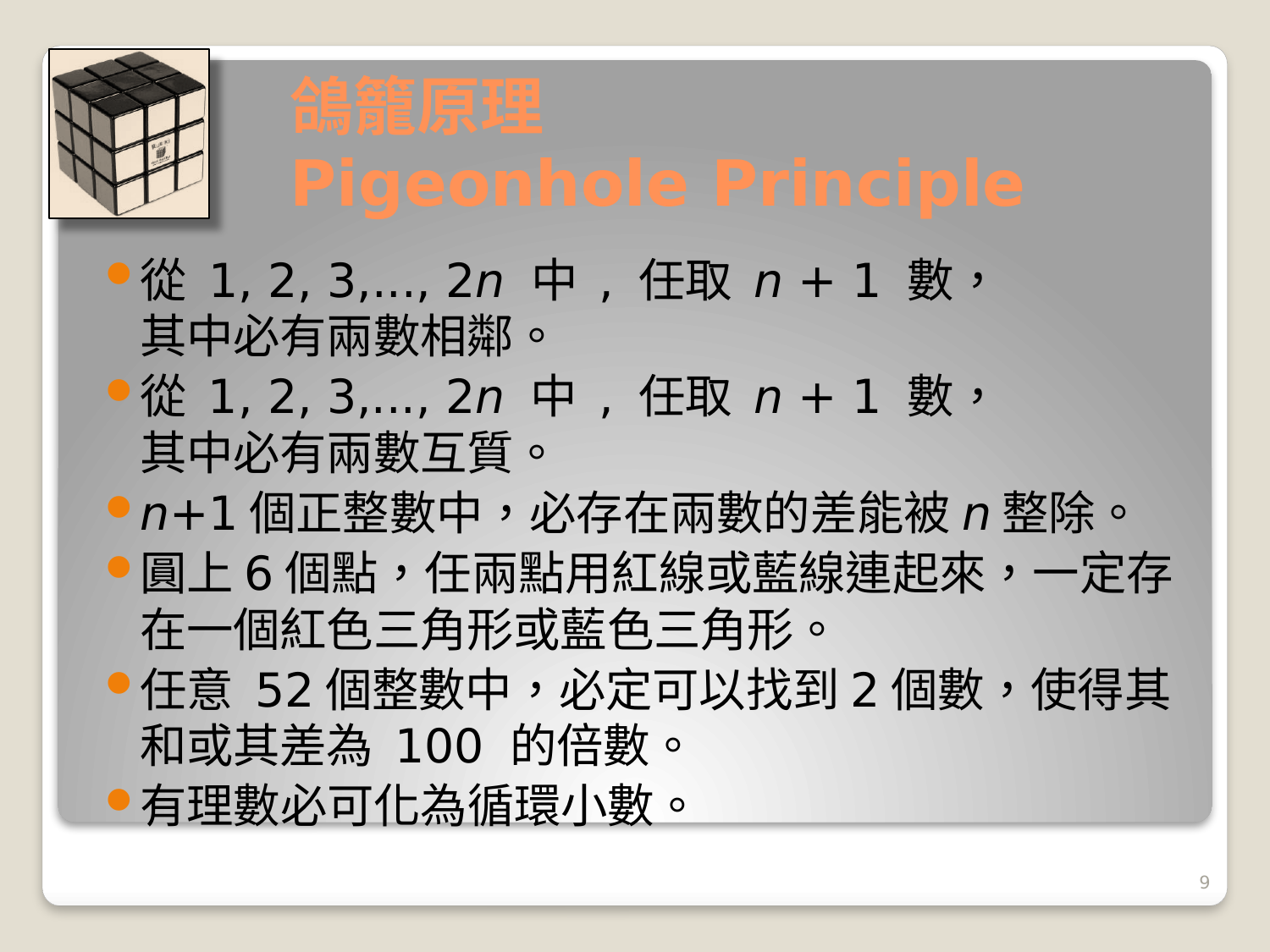

# 鴿籠原理 Pigeonhole Principle
從 1, 2, 3,..., 2n 中 , 任取 n + 1 數，
其中必有兩數相鄰。
從 1, 2, 3,..., 2n 中 , 任取 n + 1 數，
其中必有兩數互質。
n+1個正整數中，必存在兩數的差能被n整除。
圓上6個點，任兩點用紅線或藍線連起來，一定存在一個紅色三角形或藍色三角形。
任意 52個整數中，必定可以找到2個數，使得其和或其差為 100 的倍數。
有理數必可化為循環小數。
9